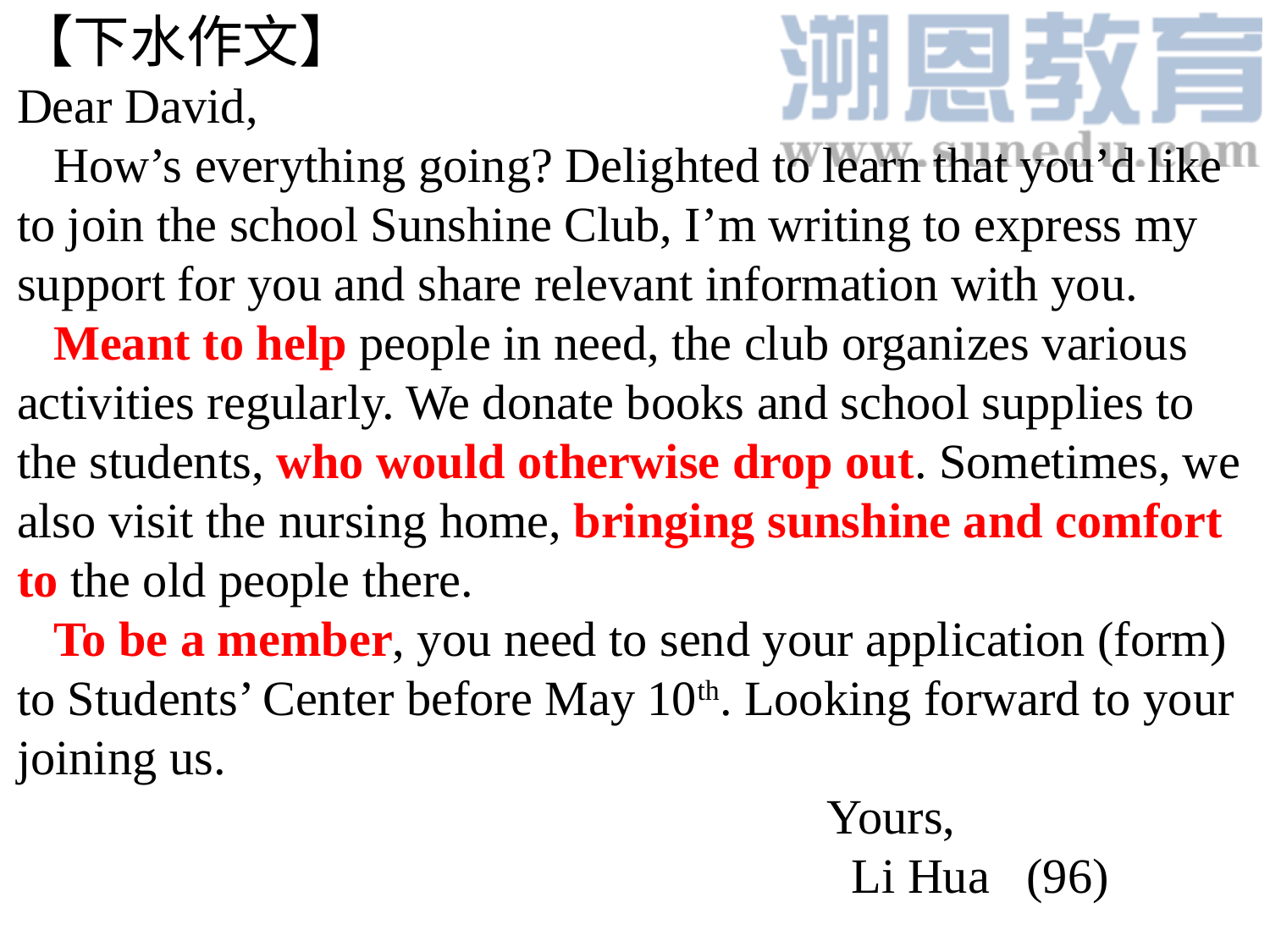

【下水作文】
Dear David,
   How’s everything going? Delighted to learn that you’d like to join the school Sunshine Club, I’m writing to express my support for you and share relevant information with you.
   Meant to help people in need, the club organizes various activities regularly. We donate books and school supplies to the students, who would otherwise drop out. Sometimes, we also visit the nursing home, bringing sunshine and comfort to the old people there.
   To be a member, you need to send your application (form) to Students’ Center before May 10th. Looking forward to your joining us.
                                                                  Yours,
                                                                    Li Hua   (96)